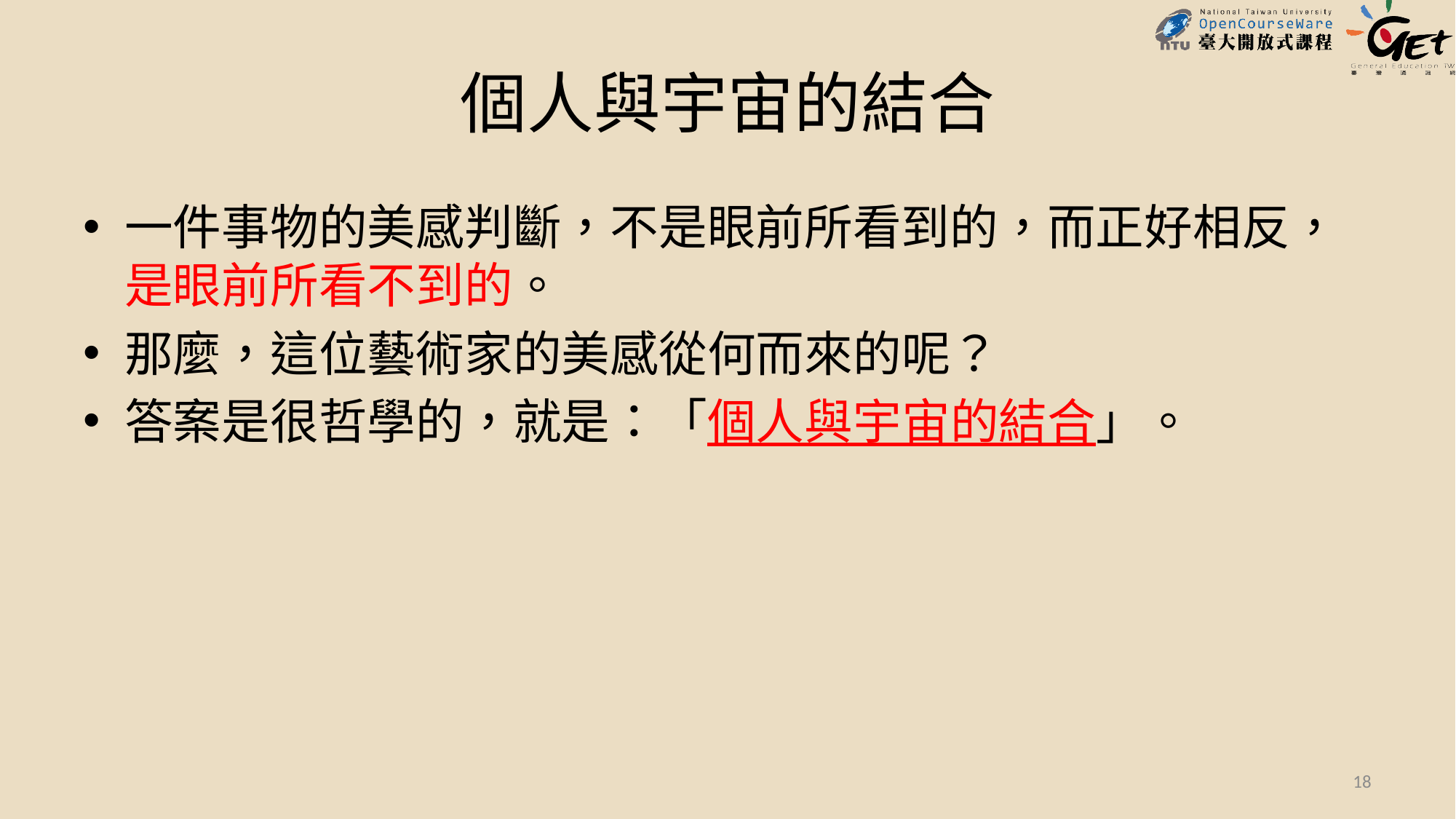

# 個人與宇宙的結合
一件事物的美感判斷，不是眼前所看到的，而正好相反，是眼前所看不到的。
那麼，這位藝術家的美感從何而來的呢？
答案是很哲學的，就是：「個人與宇宙的結合」。
18